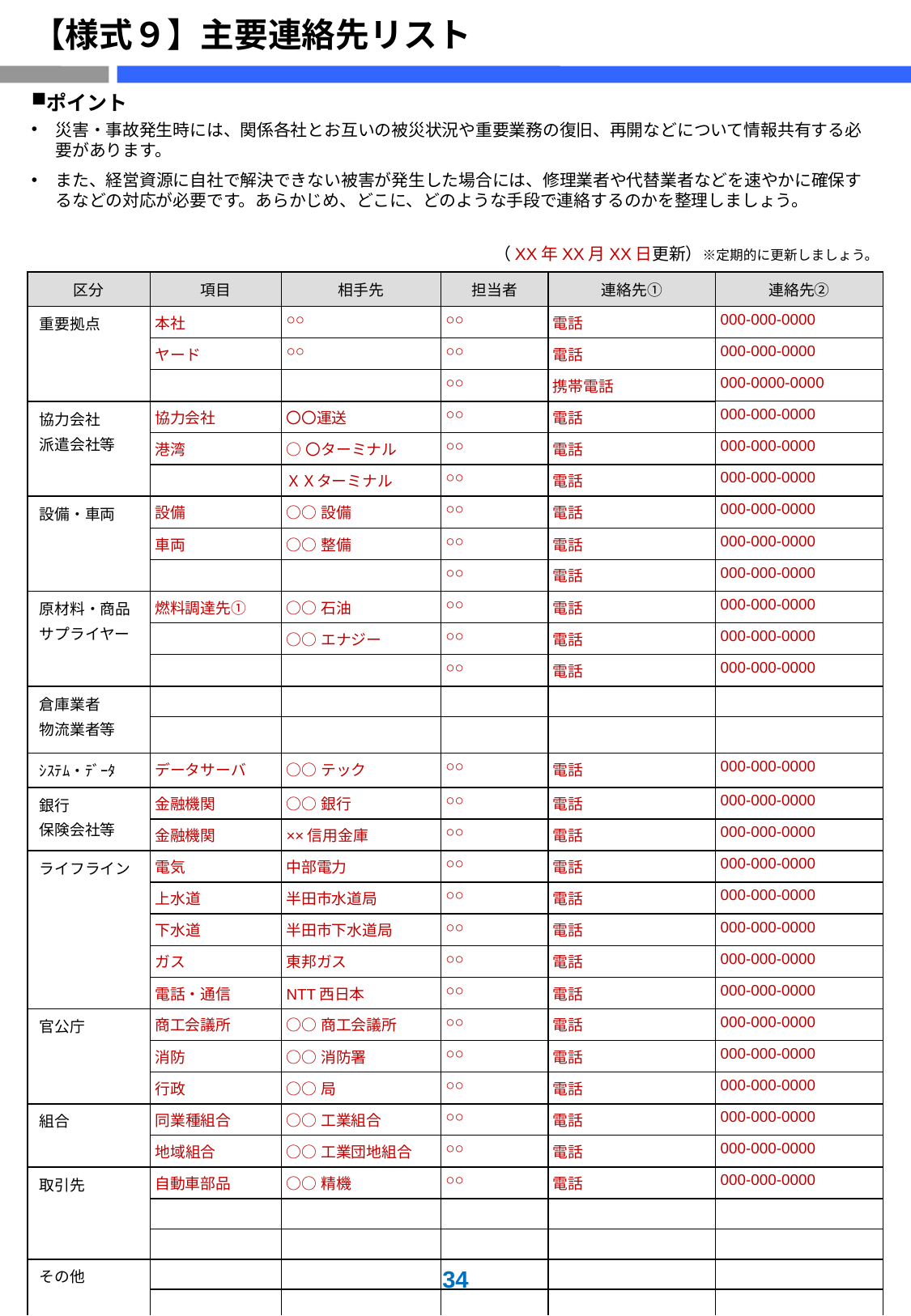

# 【様式９】主要連絡先リスト
ポイント
災害・事故発生時には、関係各社とお互いの被災状況や重要業務の復旧、再開などについて情報共有する必要があります。
また、経営資源に自社で解決できない被害が発生した場合には、修理業者や代替業者などを速やかに確保するなどの対応が必要です。あらかじめ、どこに、どのような手段で連絡するのかを整理しましょう。
（XX年XX月XX日更新）※定期的に更新しましょう。
| 区分 | 項目 | 相手先 | 担当者 | 連絡先① | 連絡先② |
| --- | --- | --- | --- | --- | --- |
| 重要拠点 | 本社 | ○○ | ○○ | 電話 | 000-000-0000 |
|  | ヤード | ○○ | ○○ | 電話 | 000-000-0000 |
|  |  |  | ○○ | 携帯電話 | 000-0000-0000 |
| 協力会社 派遣会社等 | 協力会社 | 〇〇運送 | ○○ | 電話 | 000-000-0000 |
|  | 港湾 | ○〇ターミナル | ○○ | 電話 | 000-000-0000 |
|  |  | ＸＸターミナル | ○○ | 電話 | 000-000-0000 |
| 設備・車両 | 設備 | ○○設備 | ○○ | 電話 | 000-000-0000 |
|  | 車両 | ○○整備 | ○○ | 電話 | 000-000-0000 |
|  |  |  | ○○ | 電話 | 000-000-0000 |
| 原材料・商品 サプライヤー | 燃料調達先① | ○○石油 | ○○ | 電話 | 000-000-0000 |
|  |  | ○○エナジー | ○○ | 電話 | 000-000-0000 |
|  |  |  | ○○ | 電話 | 000-000-0000 |
| 倉庫業者 物流業者等 |  |  |  |  |  |
|  |  |  |  |  |  |
| ｼｽﾃﾑ・ﾃﾞｰﾀ | データサーバ | ○○テック | ○○ | 電話 | 000-000-0000 |
| 銀行 保険会社等 | 金融機関 | ○○銀行 | ○○ | 電話 | 000-000-0000 |
|  | 金融機関 | ××信用金庫 | ○○ | 電話 | 000-000-0000 |
| ライフライン | 電気 | 中部電力 | ○○ | 電話 | 000-000-0000 |
|  | 上水道 | 半田市水道局 | ○○ | 電話 | 000-000-0000 |
|  | 下水道 | 半田市下水道局 | ○○ | 電話 | 000-000-0000 |
|  | ガス | 東邦ガス | ○○ | 電話 | 000-000-0000 |
|  | 電話・通信 | NTT西日本 | ○○ | 電話 | 000-000-0000 |
| 官公庁 | 商工会議所 | ○○商工会議所 | ○○ | 電話 | 000-000-0000 |
|  | 消防 | ○○消防署 | ○○ | 電話 | 000-000-0000 |
|  | 行政 | ○○局 | ○○ | 電話 | 000-000-0000 |
| 組合 | 同業種組合 | ○○工業組合 | ○○ | 電話 | 000-000-0000 |
|  | 地域組合 | ○○工業団地組合 | ○○ | 電話 | 000-000-0000 |
| 取引先 | 自動車部品 | ○○精機 | ○○ | 電話 | 000-000-0000 |
|  |  |  |  |  |  |
|  |  |  |  |  |  |
| その他 |  |  |  |  |  |
|  |  |  |  |  |  |
34